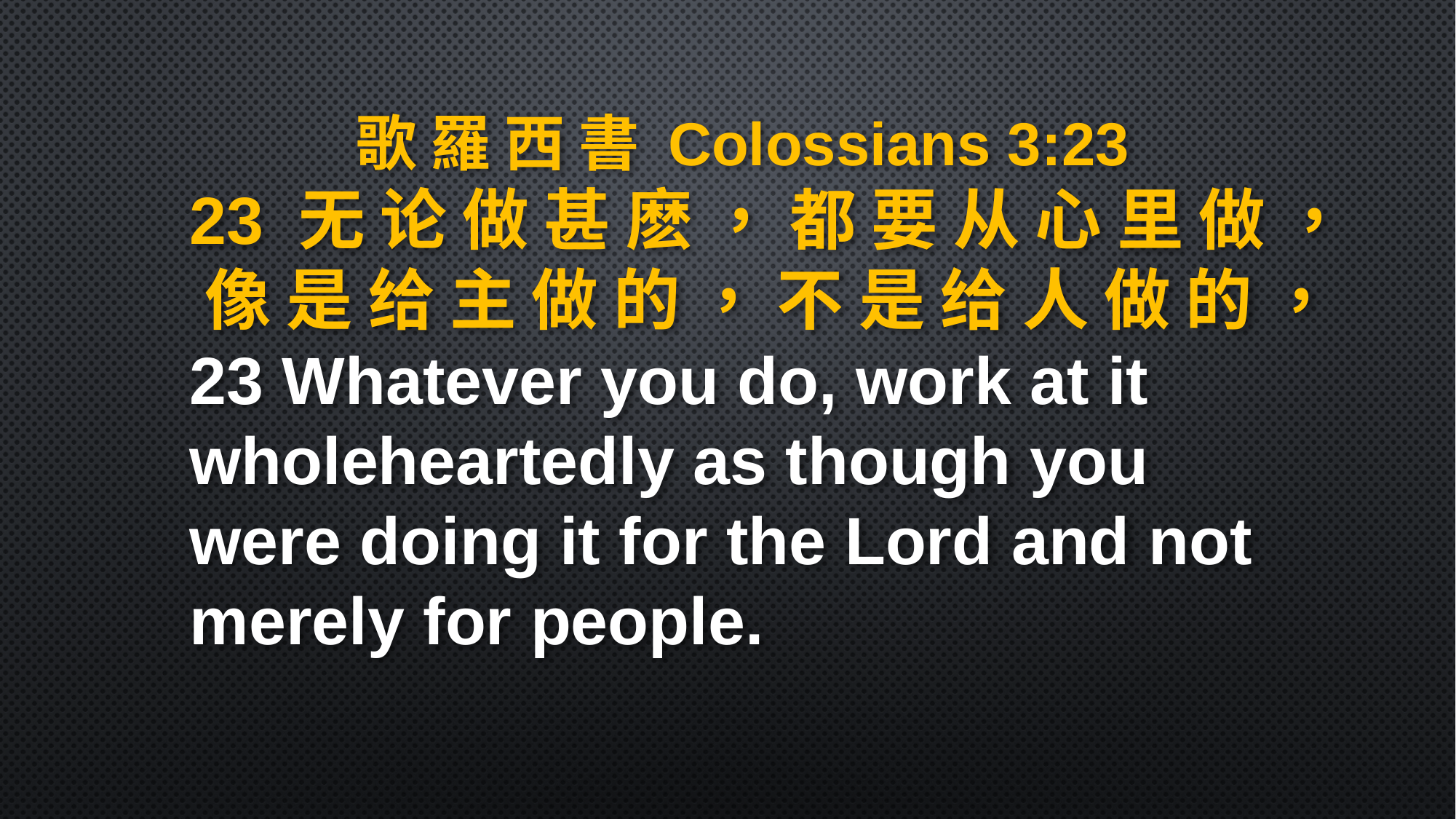

歌 羅 西 書 Colossians 3:23
23 无 论 做 甚 麽 ， 都 要 从 心 里 做 ， 像 是 给 主 做 的 ， 不 是 给 人 做 的 ，
23 Whatever you do, work at it wholeheartedly as though you were doing it for the Lord and not merely for people.